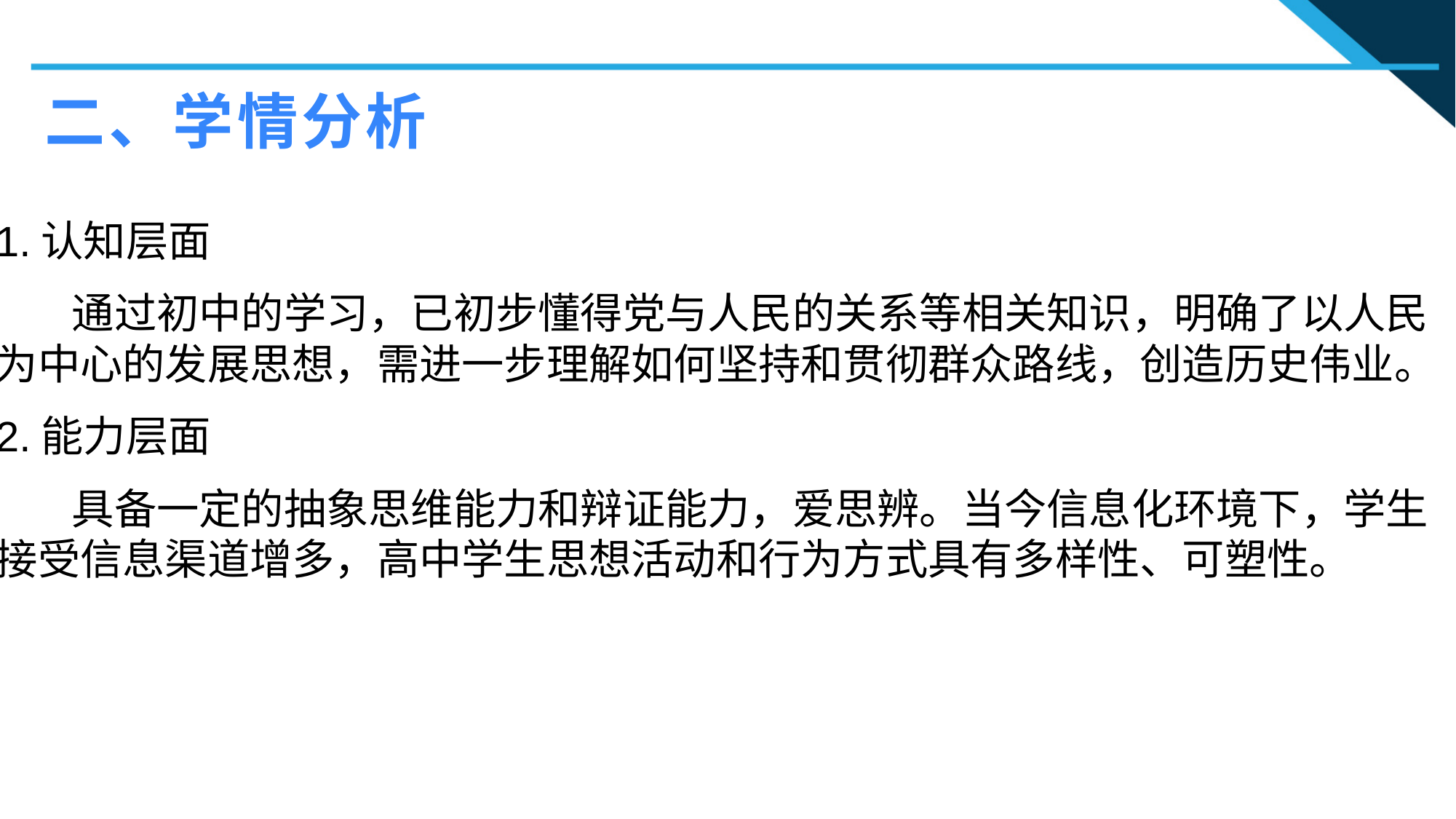

二、学情分析
1.认知层面
       通过初中的学习，已初步懂得党与人民的关系等相关知识，明确了以人民为中心的发展思想，需进一步理解如何坚持和贯彻群众路线，创造历史伟业。
2.能力层面
       具备一定的抽象思维能力和辩证能力，爱思辨。当今信息化环境下，学生接受信息渠道增多，高中学生思想活动和行为方式具有多样性、可塑性。